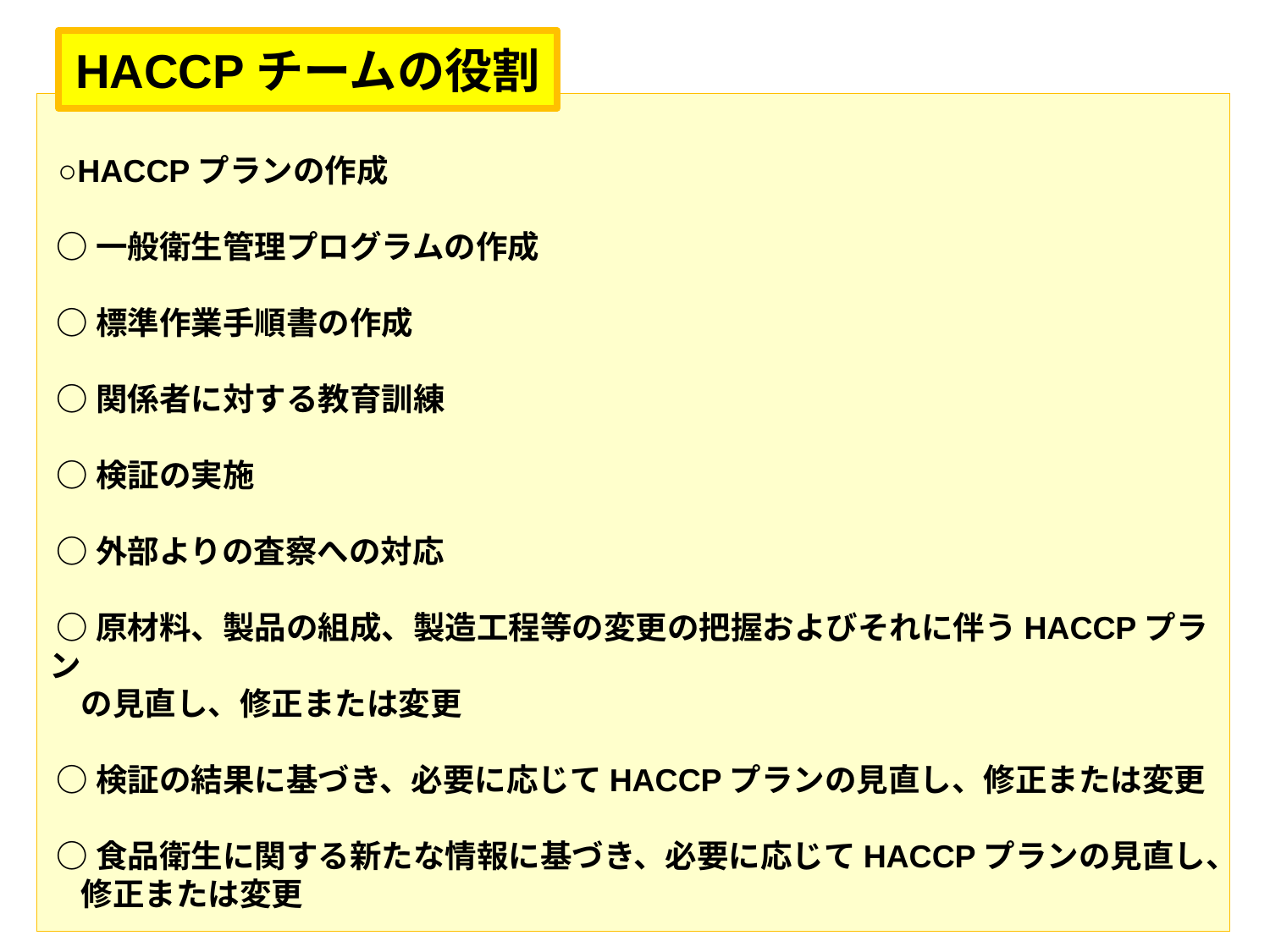

HACCPチームの役割

 ○HACCPプランの作成

 ○一般衛生管理プログラムの作成

 ○標準作業手順書の作成

 ○関係者に対する教育訓練

 ○検証の実施

 ○外部よりの査察への対応

 ○原材料、製品の組成、製造工程等の変更の把握およびそれに伴うHACCPプラン
　の見直し、修正または変更

 ○検証の結果に基づき、必要に応じてHACCPプランの見直し、修正または変更

 ○食品衛生に関する新たな情報に基づき、必要に応じてHACCPプランの見直し、
　修正または変更